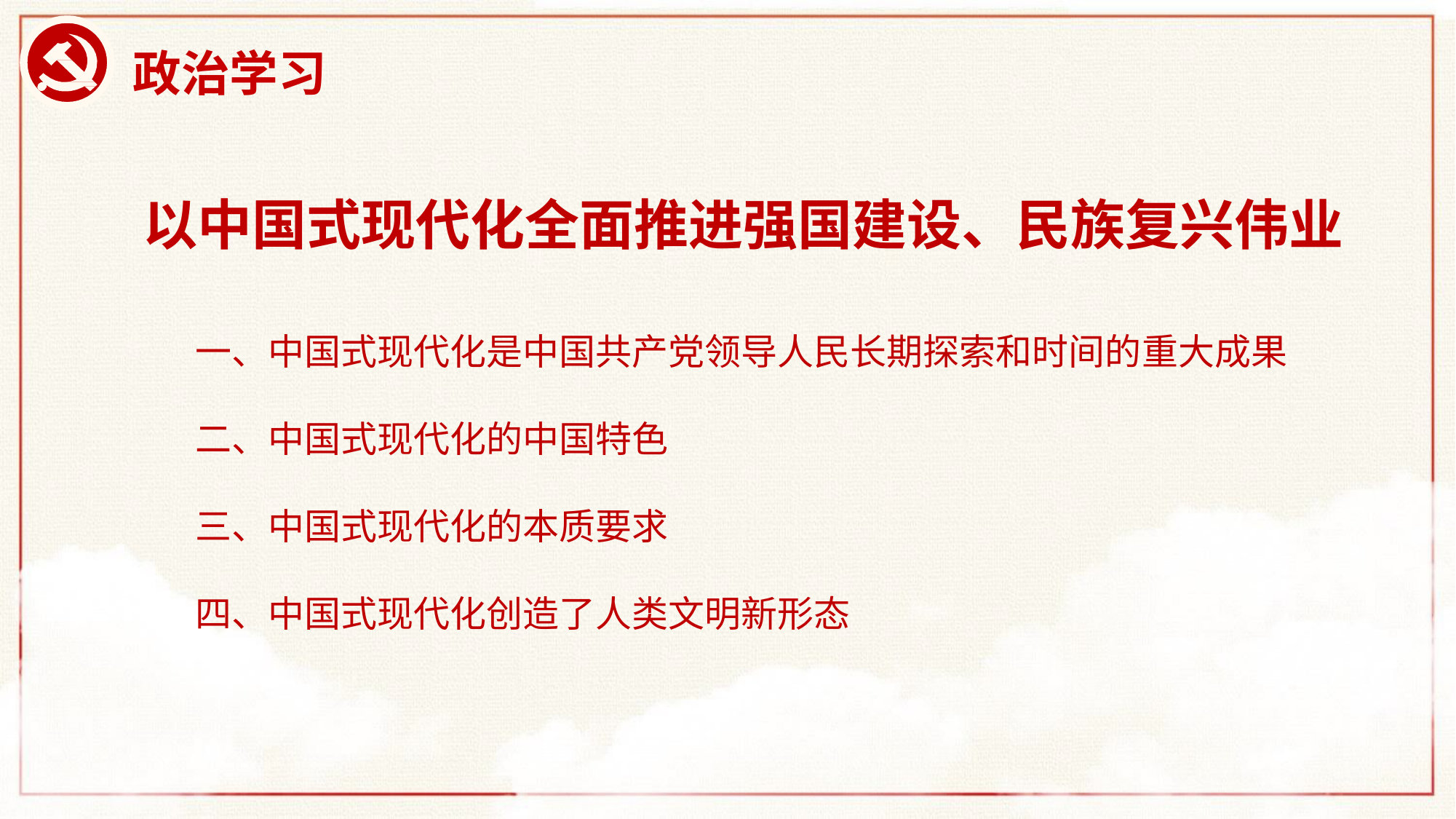

# 政治学习
以中国式现代化全面推进强国建设、民族复兴伟业
一、中国式现代化是中国共产党领导人民长期探索和时间的重大成果

二、中国式现代化的中国特色

三、中国式现代化的本质要求

四、中国式现代化创造了人类文明新形态